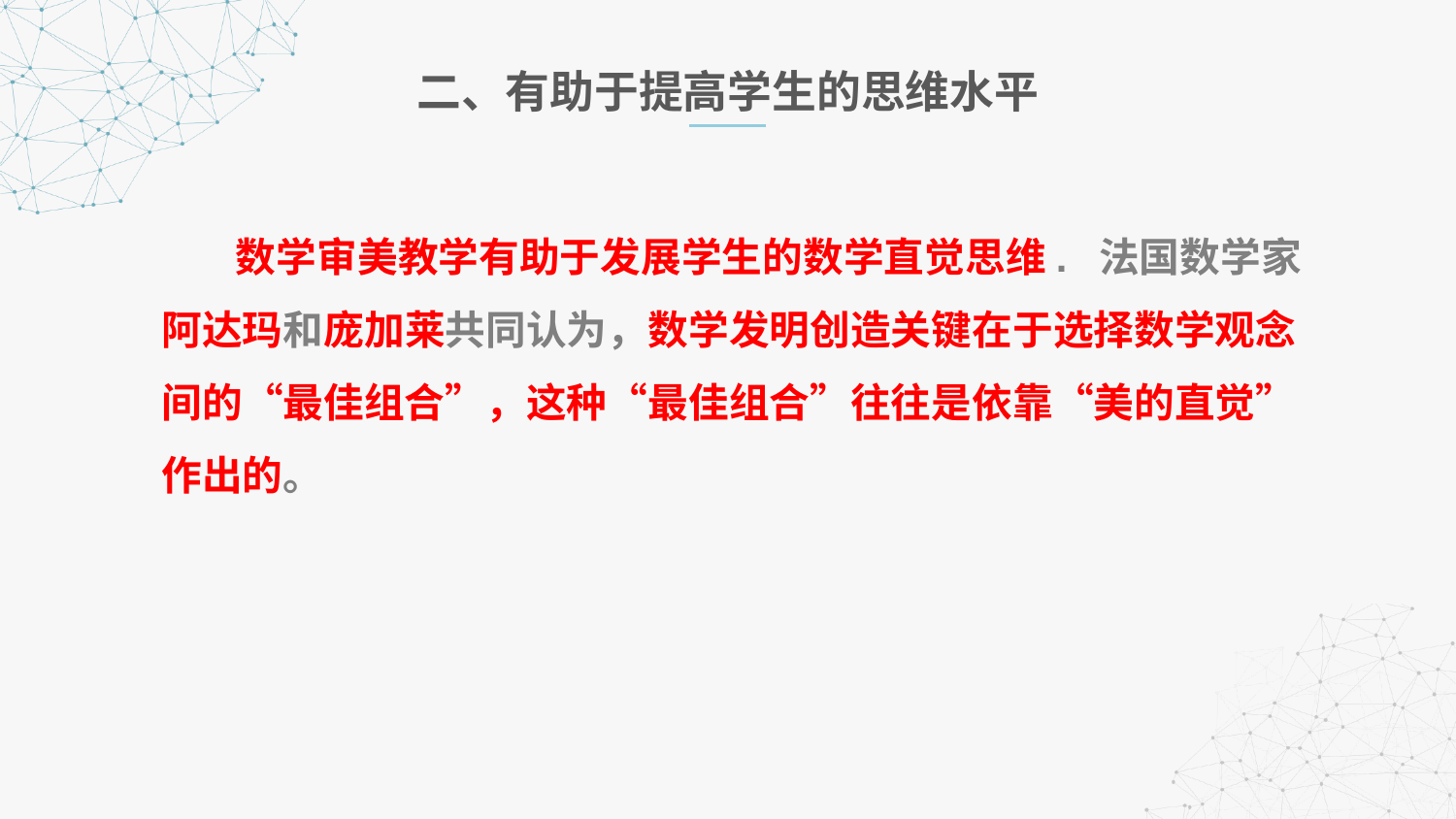

二、有助于提高学生的思维水平

       数学审美教学有助于发展学生的数学直觉思维.  法国数学家阿达玛和庞加莱共同认为，数学发明创造关键在于选择数学观念间的“最佳组合”，这种“最佳组合”往往是依靠“美的直觉”作出的。